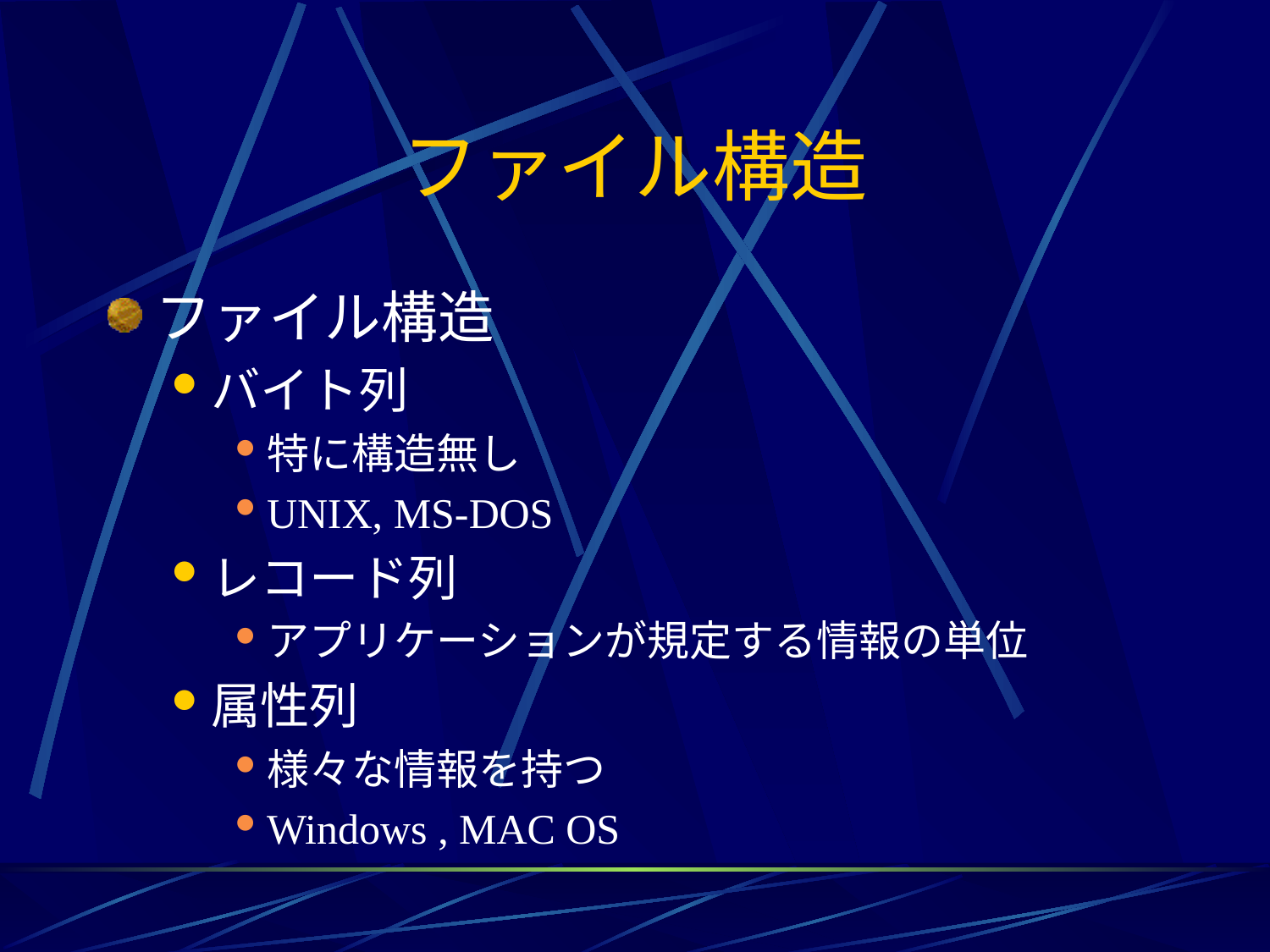

# ファイル構造
ファイル構造
バイト列
特に構造無し
UNIX, MS-DOS
レコード列
アプリケーションが規定する情報の単位
属性列
様々な情報を持つ
Windows , MAC OS